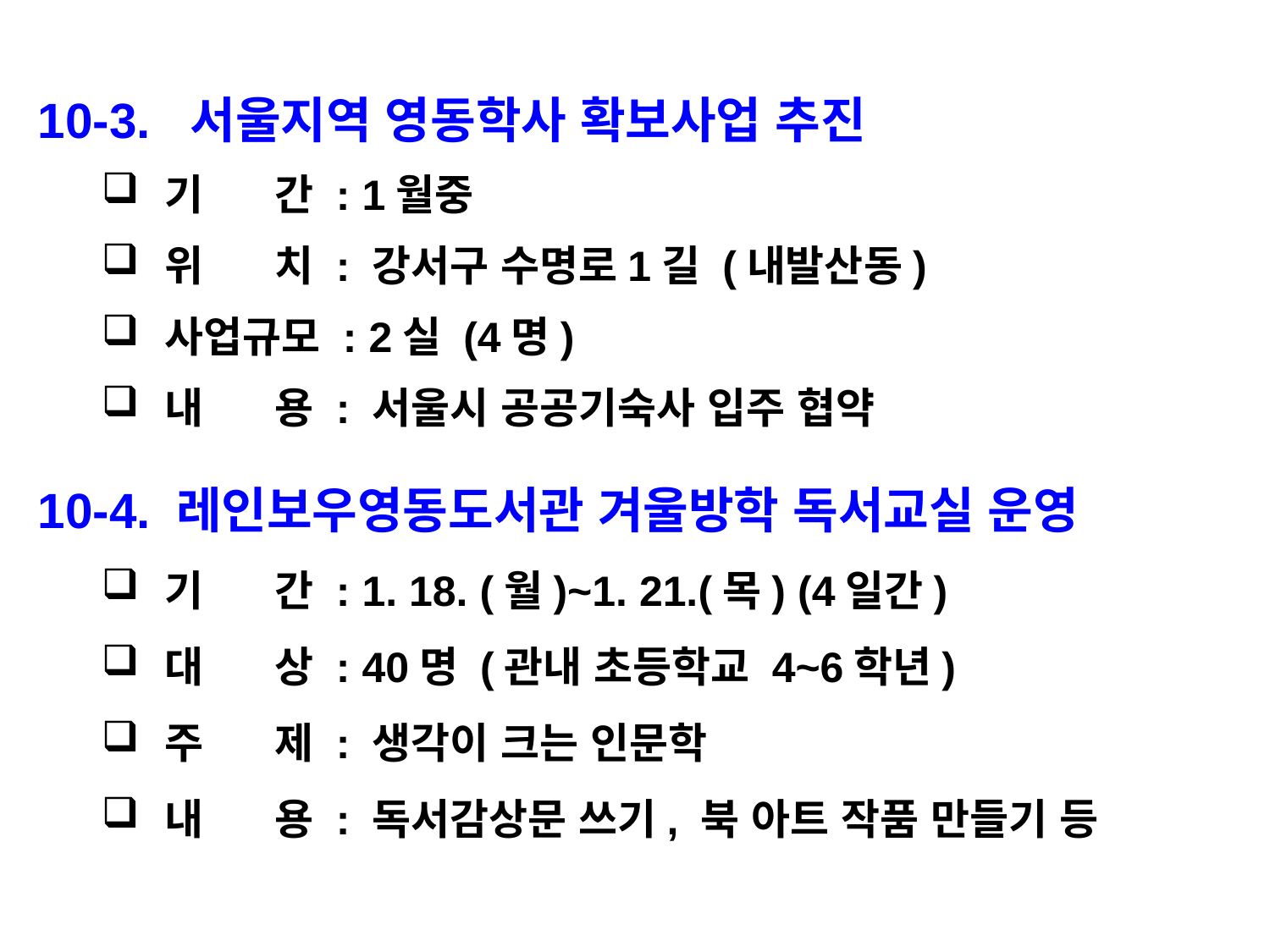

10-3.  서울지역 영동학사 확보사업 추진
기      간 : 1월중
위      치 : 강서구 수명로1길 (내발산동)
사업규모 : 2실 (4명)
내      용 : 서울시 공공기숙사 입주 협약

10-4. 레인보우영동도서관 겨울방학 독서교실 운영
기      간 : 1. 18. (월)~1. 21.(목) (4일간)
대      상 : 40명 (관내 초등학교 4~6학년)
주      제 : 생각이 크는 인문학
내      용 : 독서감상문 쓰기, 북 아트 작품 만들기 등